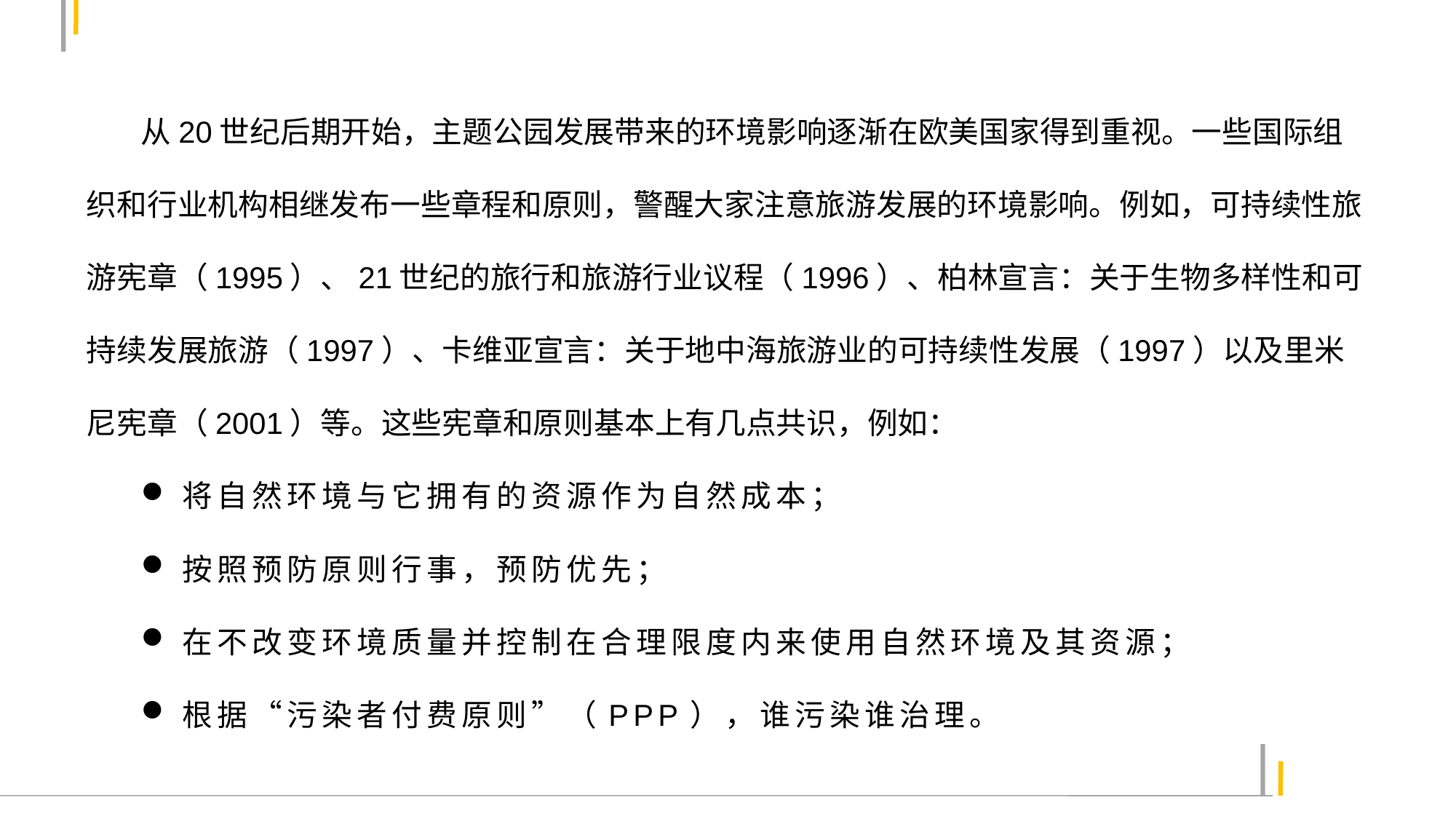

从20世纪后期开始，主题公园发展带来的环境影响逐渐在欧美国家得到重视。一些国际组织和行业机构相继发布一些章程和原则，警醒大家注意旅游发展的环境影响。例如，可持续性旅游宪章（1995）、21世纪的旅行和旅游行业议程（1996）、柏林宣言：关于生物多样性和可持续发展旅游（1997）、卡维亚宣言：关于地中海旅游业的可持续性发展（1997）以及里米尼宪章（2001）等。这些宪章和原则基本上有几点共识，例如：
将自然环境与它拥有的资源作为自然成本；
按照预防原则行事，预防优先；
在不改变环境质量并控制在合理限度内来使用自然环境及其资源；
根据“污染者付费原则”（PPP），谁污染谁治理。